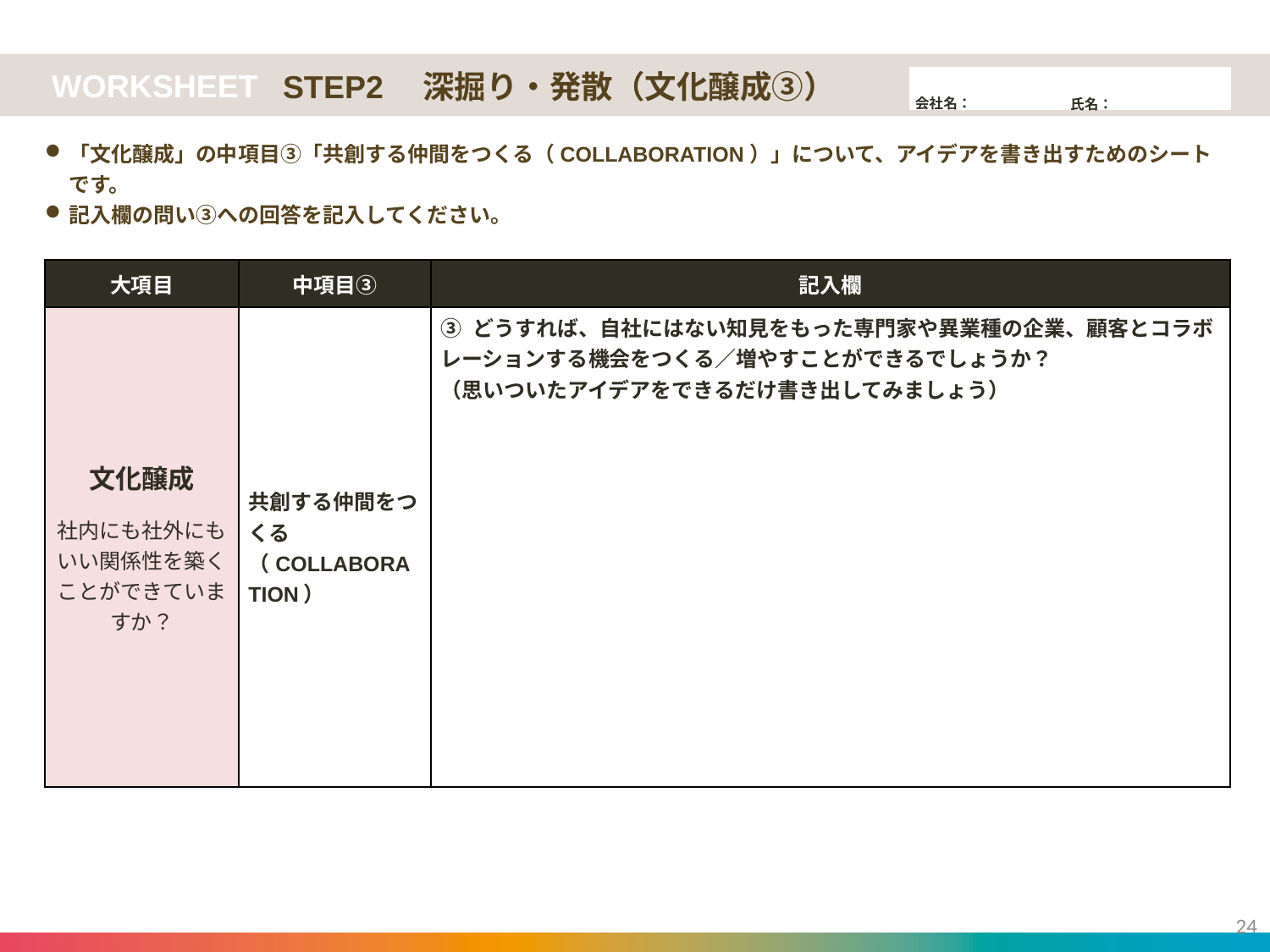

STEP2　深掘り・発散（文化醸成③）
「文化醸成」の中項目③「共創する仲間をつくる（COLLABORATION）」について、アイデアを書き出すためのシートです。
記入欄の問い③への回答を記入してください。
| 大項目 | 中項目③ | 記入欄 |
| --- | --- | --- |
| 文化醸成 社内にも社外にもいい関係性を築くことができていますか？ | 共創する仲間をつくる （COLLABORATION） | ③ どうすれば、自社にはない知見をもった専門家や異業種の企業、顧客とコラボレーションする機会をつくる／増やすことができるでしょうか？ （思いついたアイデアをできるだけ書き出してみましょう） |